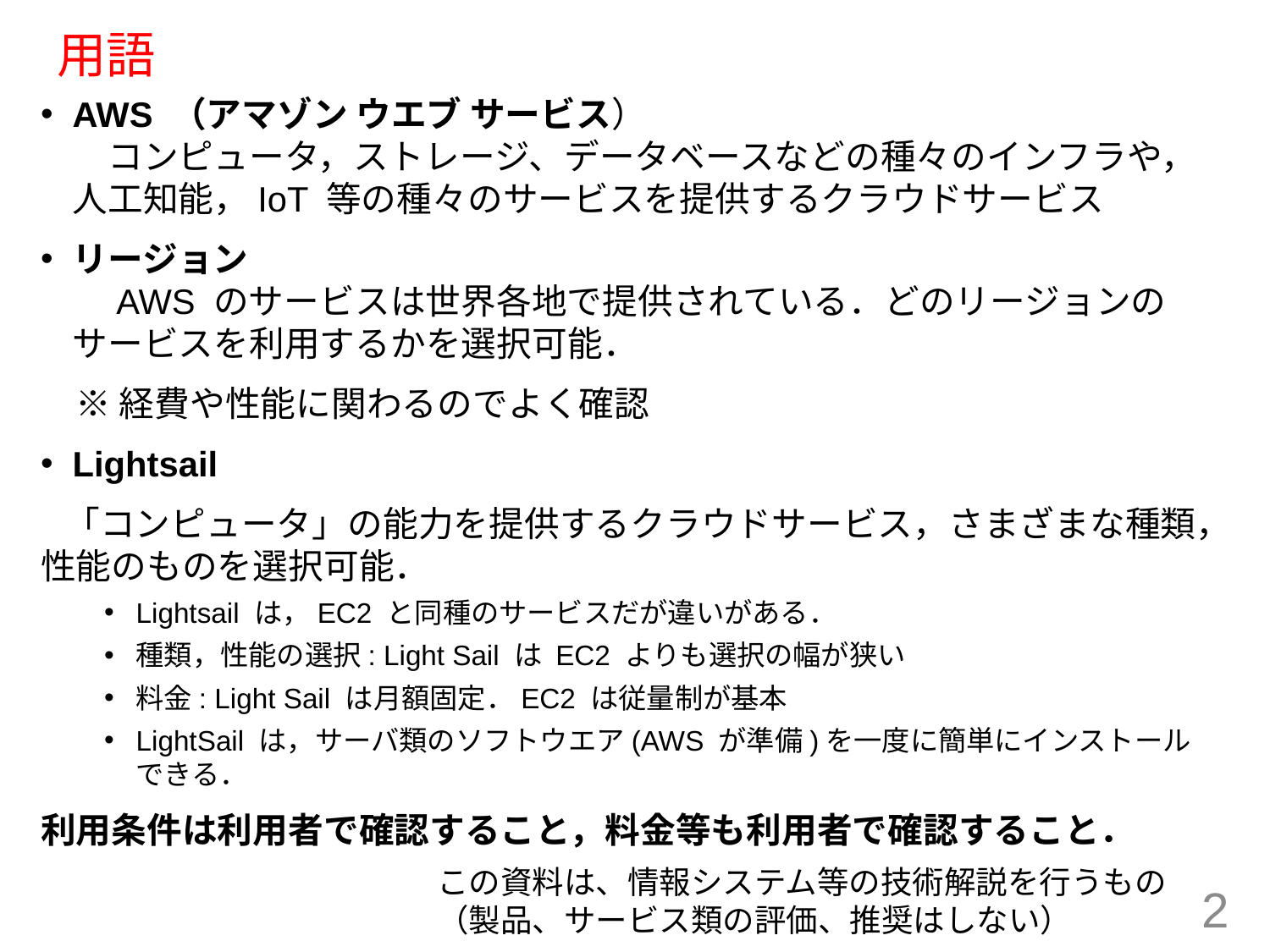

# 用語
AWS （アマゾン ウエブ サービス）
　コンピュータ，ストレージ、データベースなどの種々のインフラや，人工知能，IoT 等の種々のサービスを提供するクラウドサービス
リージョン
　AWS のサービスは世界各地で提供されている．どのリージョンのサービスを利用するかを選択可能．
　※ 経費や性能に関わるのでよく確認
Lightsail
  「コンピュータ」の能力を提供するクラウドサービス，さまざまな種類，性能のものを選択可能．
Lightsail は，EC2 と同種のサービスだが違いがある．
種類，性能の選択: Light Sail は EC2 よりも選択の幅が狭い
料金: Light Sail は月額固定．EC2 は従量制が基本
LightSail は，サーバ類のソフトウエア(AWS が準備)を一度に簡単にインストールできる．
利用条件は利用者で確認すること，料金等も利用者で確認すること．

この資料は、情報システム等の技術解説を行うもの
（製品、サービス類の評価、推奨はしない）
2